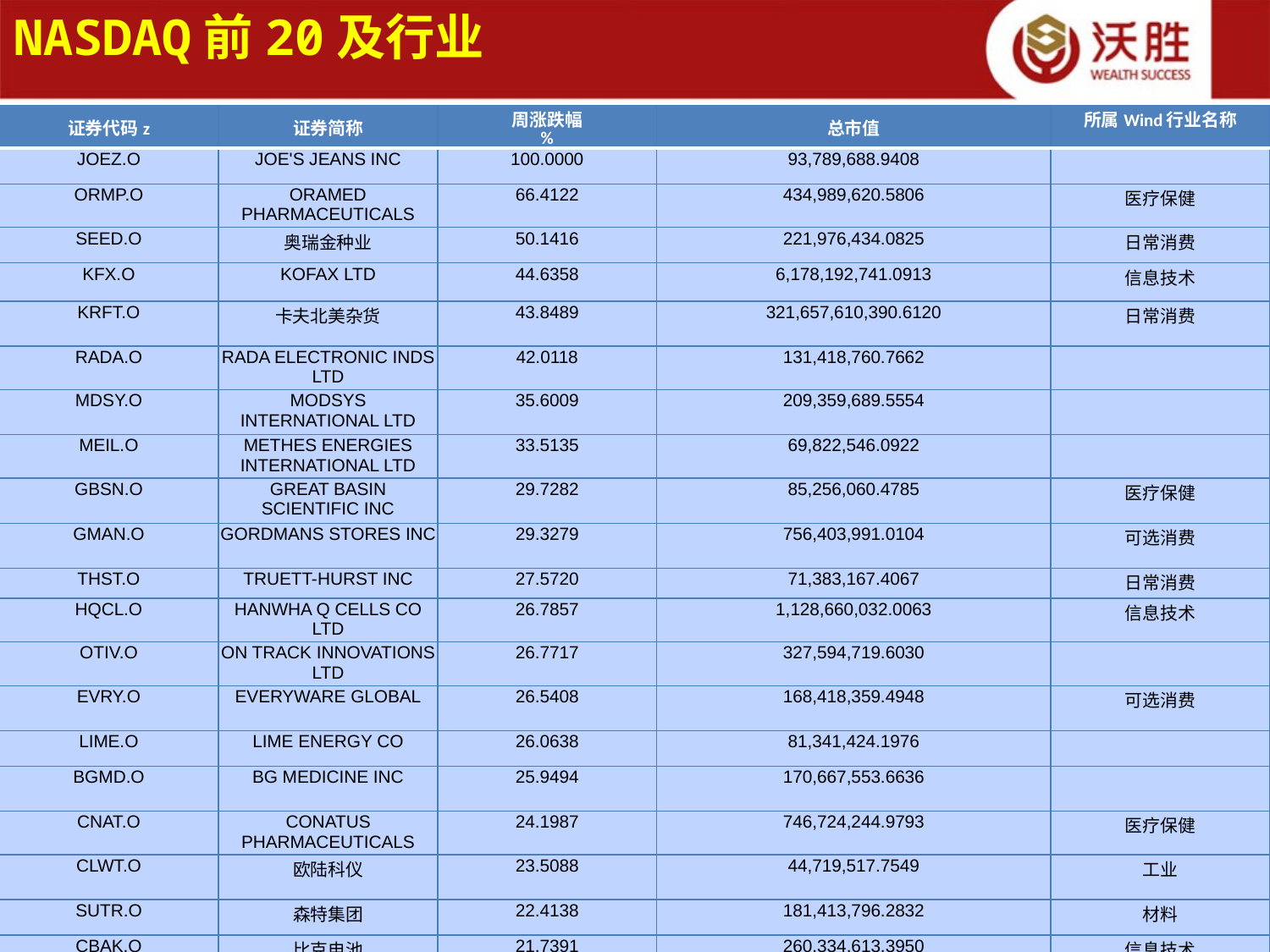

NASDAQ前20及行业

| 证券代码z | 证券简称 | 周涨跌幅 % | 总市值 | 所属Wind行业名称 |
| --- | --- | --- | --- | --- |
| JOEZ.O | JOE'S JEANS INC | 100.0000 | 93,789,688.9408 |  |
| ORMP.O | ORAMED PHARMACEUTICALS | 66.4122 | 434,989,620.5806 | 医疗保健 |
| SEED.O | 奥瑞金种业 | 50.1416 | 221,976,434.0825 | 日常消费 |
| KFX.O | KOFAX LTD | 44.6358 | 6,178,192,741.0913 | 信息技术 |
| KRFT.O | 卡夫北美杂货 | 43.8489 | 321,657,610,390.6120 | 日常消费 |
| RADA.O | RADA ELECTRONIC INDS LTD | 42.0118 | 131,418,760.7662 |  |
| MDSY.O | MODSYS INTERNATIONAL LTD | 35.6009 | 209,359,689.5554 |  |
| MEIL.O | METHES ENERGIES INTERNATIONAL LTD | 33.5135 | 69,822,546.0922 |  |
| GBSN.O | GREAT BASIN SCIENTIFIC INC | 29.7282 | 85,256,060.4785 | 医疗保健 |
| GMAN.O | GORDMANS STORES INC | 29.3279 | 756,403,991.0104 | 可选消费 |
| THST.O | TRUETT-HURST INC | 27.5720 | 71,383,167.4067 | 日常消费 |
| HQCL.O | HANWHA Q CELLS CO LTD | 26.7857 | 1,128,660,032.0063 | 信息技术 |
| OTIV.O | ON TRACK INNOVATIONS LTD | 26.7717 | 327,594,719.6030 |  |
| EVRY.O | EVERYWARE GLOBAL | 26.5408 | 168,418,359.4948 | 可选消费 |
| LIME.O | LIME ENERGY CO | 26.0638 | 81,341,424.1976 |  |
| BGMD.O | BG MEDICINE INC | 25.9494 | 170,667,553.6636 |  |
| CNAT.O | CONATUS PHARMACEUTICALS | 24.1987 | 746,724,244.9793 | 医疗保健 |
| CLWT.O | 欧陆科仪 | 23.5088 | 44,719,517.7549 | 工业 |
| SUTR.O | 森特集团 | 22.4138 | 181,413,796.2832 | 材料 |
| CBAK.O | 比克电池 | 21.7391 | 260,334,613.3950 | 信息技术 |
27